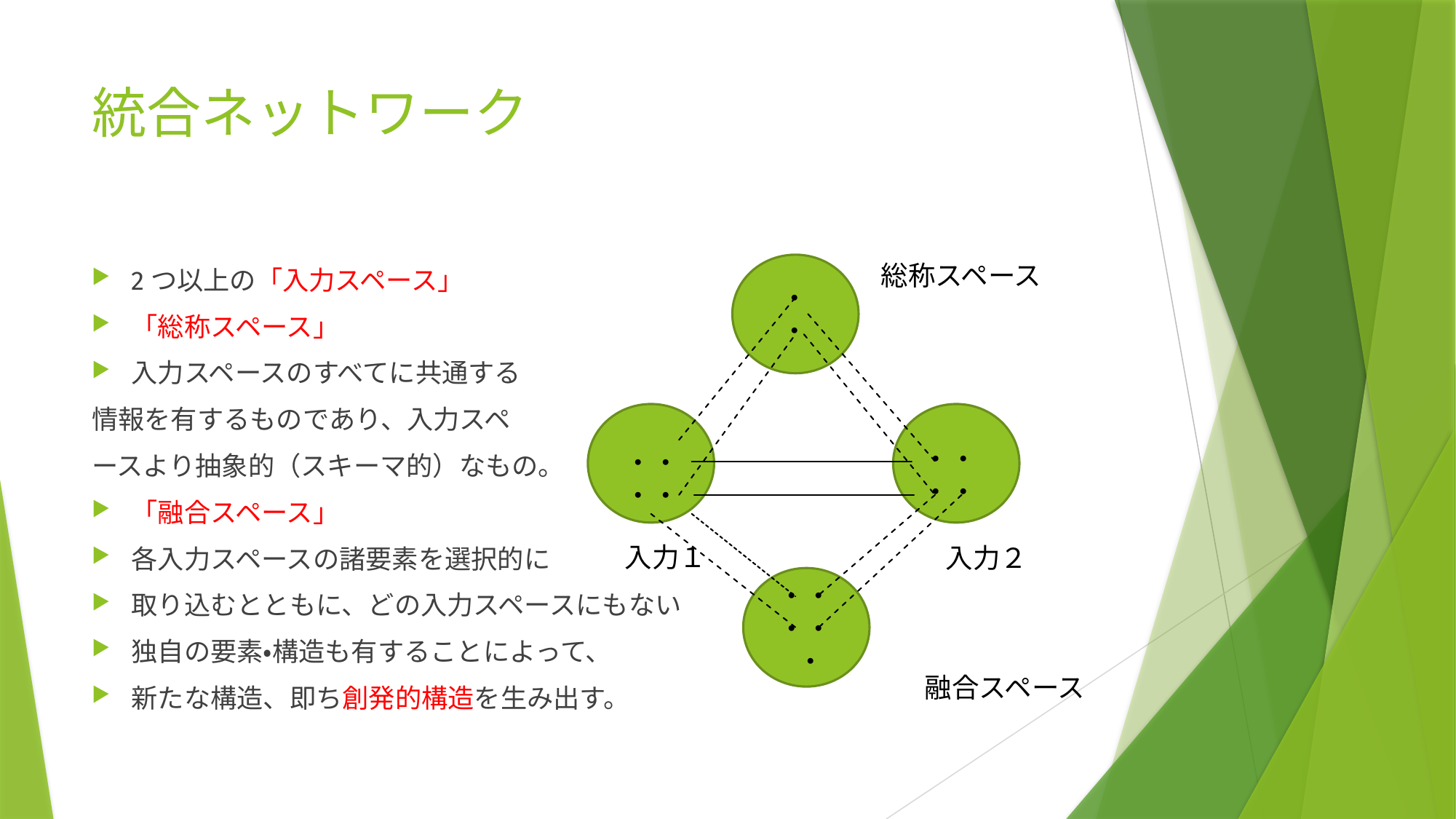

# 統合ネットワーク
総称スペース

2つ以上の「入力スペース」
「総称スペース」
入力スペースのすべてに共通する
情報を有するものであり、入力スペ
ースより抽象的（スキーマ的）なもの。
「融合スペース」
各入力スペースの諸要素を選択的に
取り込むとともに、どの入力スペースにもない
独自の要素・構造も有することによって、
新たな構造、即ち創発的構造を生み出す。

・
・

・・・・
・・・・
入力１
入力２

・・・・
  ・
融合スペース